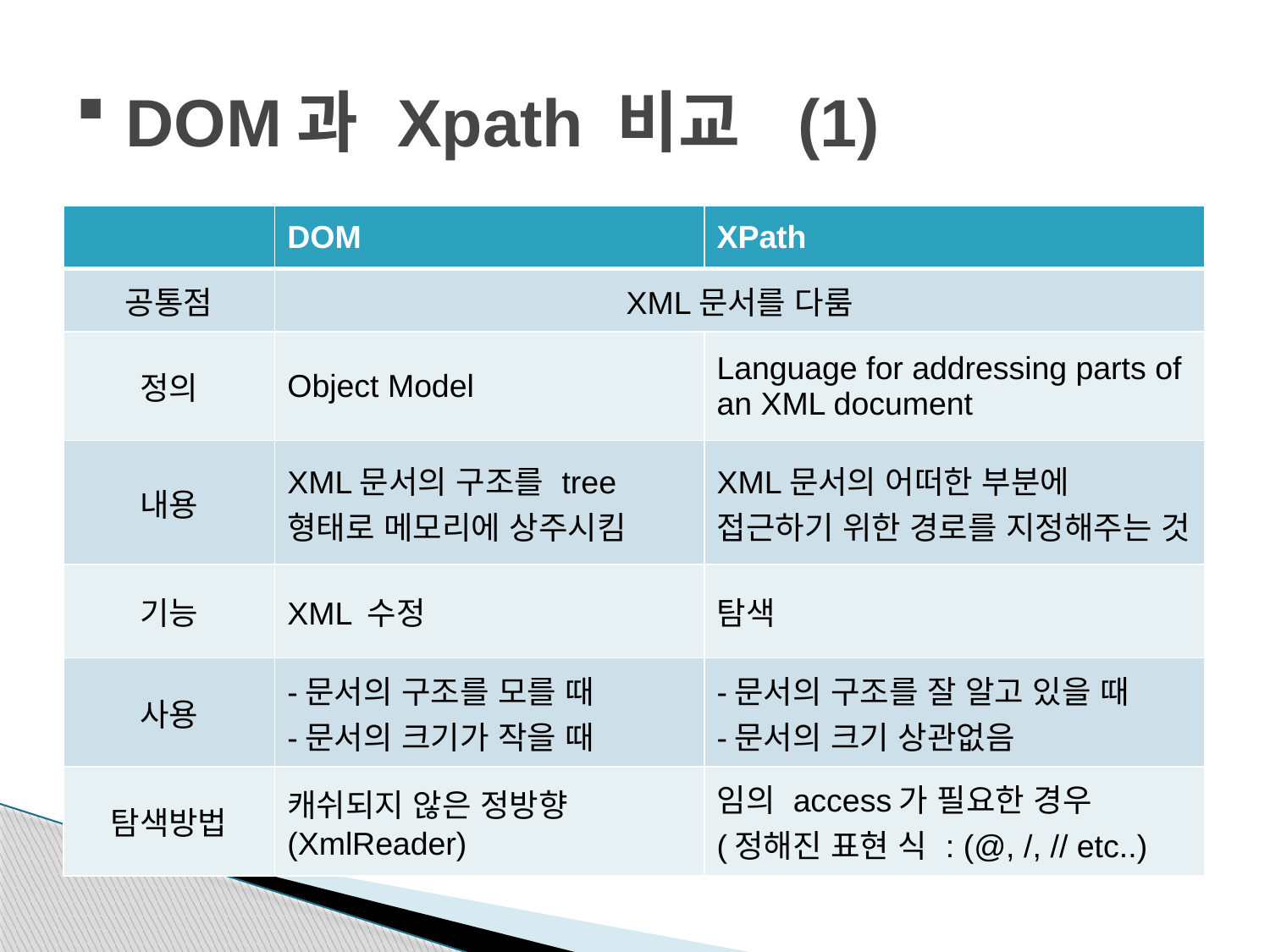

# DOM과 Xpath 비교  (1)
|  | DOM | XPath |
| --- | --- | --- |
| 공통점 | XML문서를 다룸 |  |
| 정의 | Object Model | Language for addressing parts of an XML document |
| 내용 | XML문서의 구조를 tree형태로 메모리에 상주시킴 | XML문서의 어떠한 부분에 접근하기 위한 경로를 지정해주는 것 |
| 기능 | XML 수정 | 탐색 |
| 사용 | -문서의 구조를 모를 때 -문서의 크기가 작을 때 | -문서의 구조를 잘 알고 있을 때 -문서의 크기 상관없음 |
| 탐색방법 | 캐쉬되지 않은 정방향 (XmlReader) | 임의 access가 필요한 경우 (정해진 표현 식 : (@, /, // etc..) |